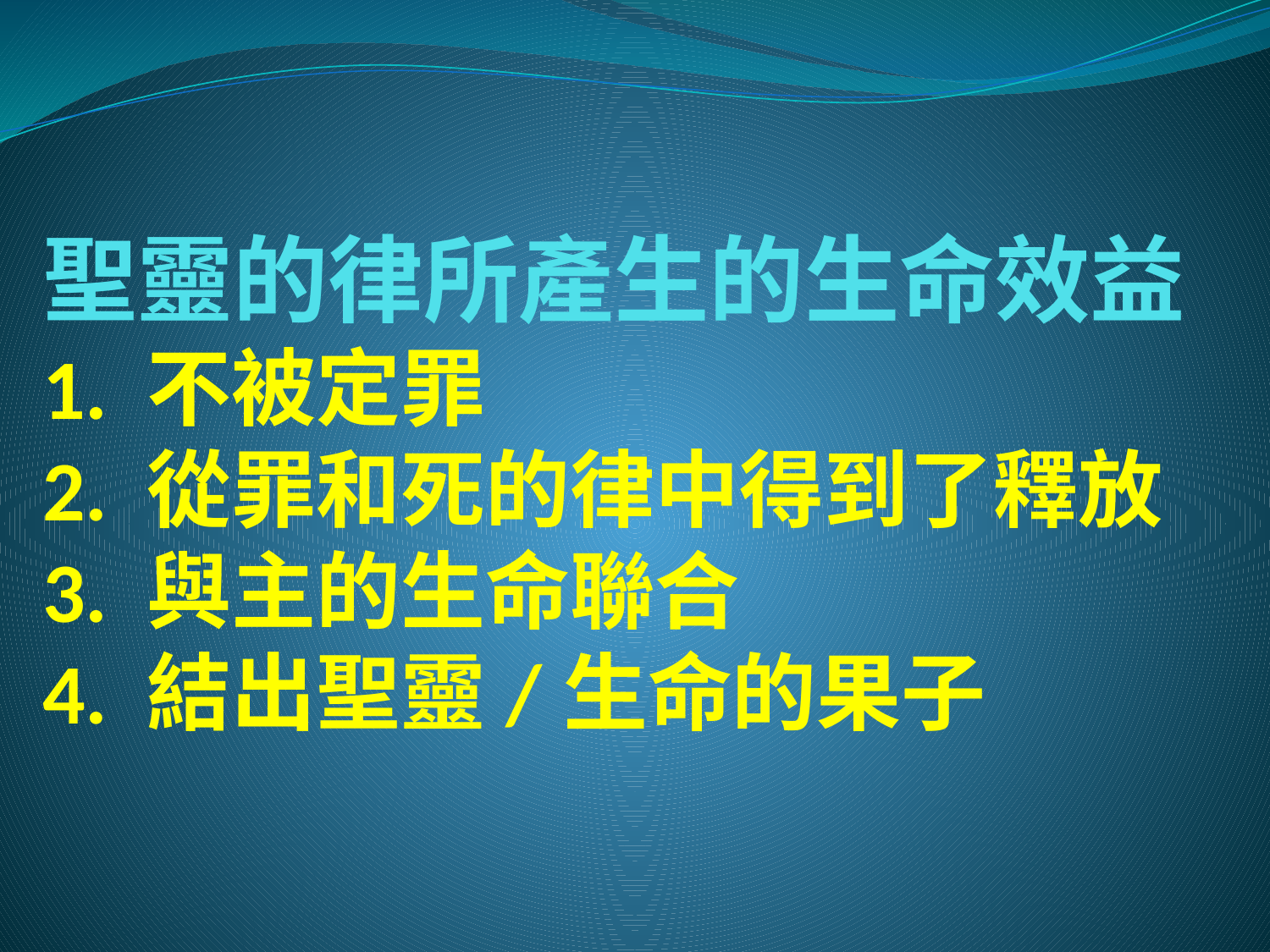

# 聖靈的律所產生的生命效益 1. 不被定罪 2. 從罪和死的律中得到了釋放 3. 與主的生命聯合 4. 結出聖靈/生命的果子